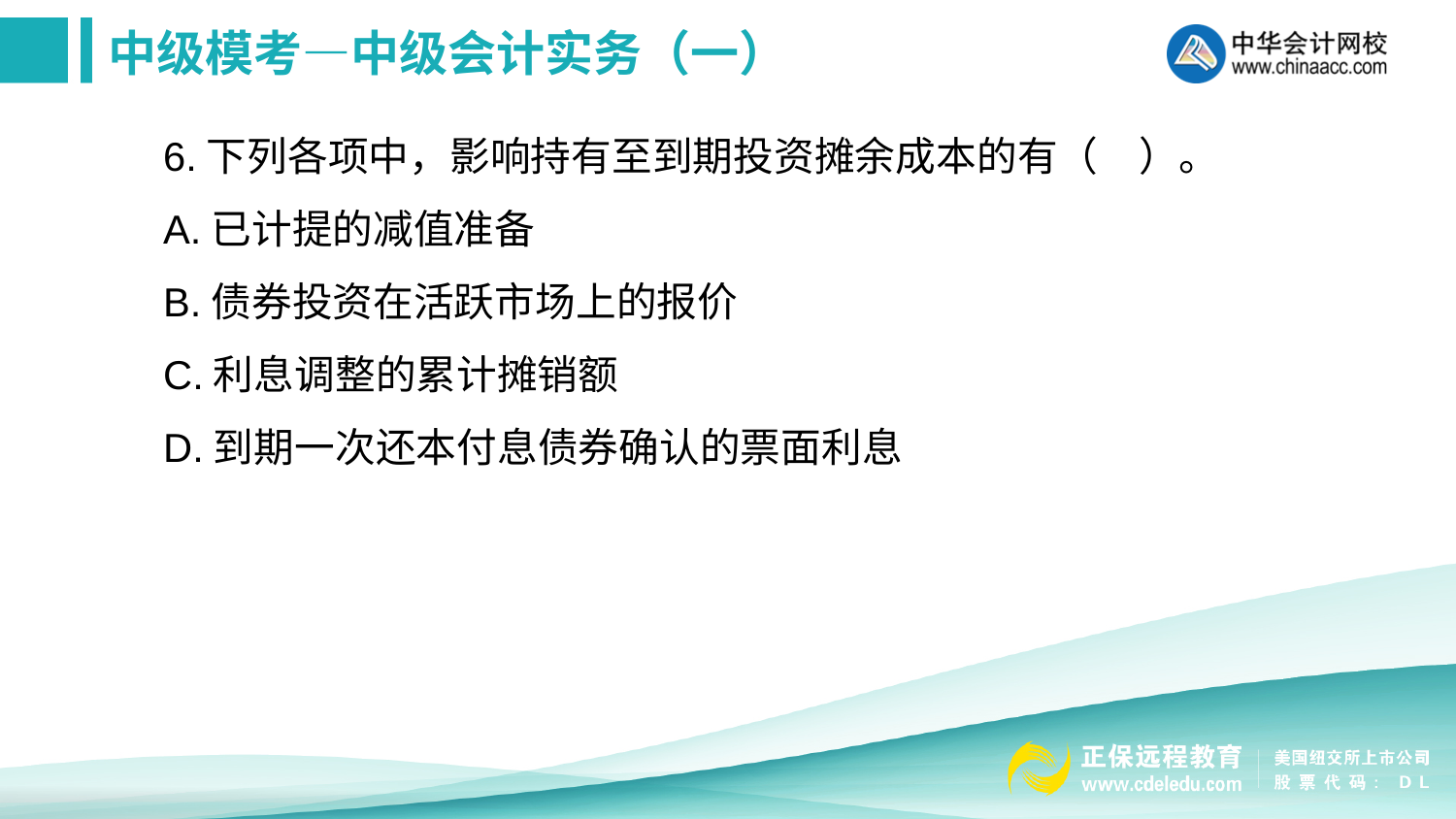

6.下列各项中，影响持有至到期投资摊余成本的有（　）。
A.已计提的减值准备
B.债券投资在活跃市场上的报价
C.利息调整的累计摊销额
D.到期一次还本付息债券确认的票面利息